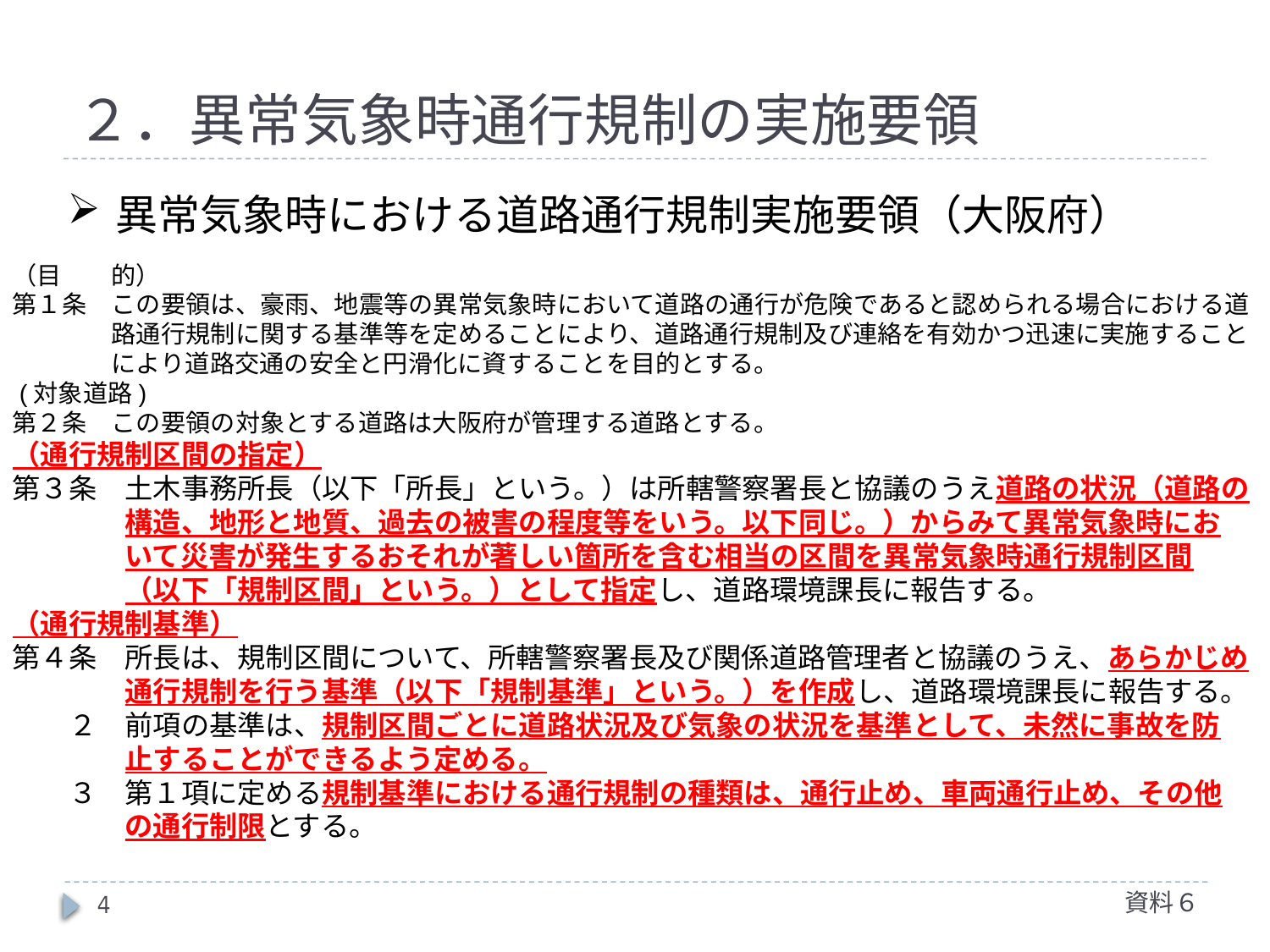

# ２．異常気象時通行規制の実施要領
異常気象時における道路通行規制実施要領（大阪府）
（目　　的）
第１条　この要領は、豪雨、地震等の異常気象時において道路の通行が危険であると認められる場合における道
　　　　路通行規制に関する基準等を定めることにより、道路通行規制及び連絡を有効かつ迅速に実施すること
　　　　により道路交通の安全と円滑化に資することを目的とする。
 (対象道路)
第２条　この要領の対象とする道路は大阪府が管理する道路とする。
（通行規制区間の指定）
第３条　土木事務所長（以下「所長」という。）は所轄警察署長と協議のうえ道路の状況（道路の
　　　　構造、地形と地質、過去の被害の程度等をいう。以下同じ。）からみて異常気象時にお
　　　　いて災害が発生するおそれが著しい箇所を含む相当の区間を異常気象時通行規制区間
　　　　（以下「規制区間」という。）として指定し、道路環境課長に報告する。
（通行規制基準）
第４条　所長は、規制区間について、所轄警察署長及び関係道路管理者と協議のうえ、あらかじめ
　　　　通行規制を行う基準（以下「規制基準」という。）を作成し、道路環境課長に報告する。
　　２　前項の基準は、規制区間ごとに道路状況及び気象の状況を基準として、未然に事故を防
　　　　止することができるよう定める。
　　３　第１項に定める規制基準における通行規制の種類は、通行止め、車両通行止め、その他
　　　　の通行制限とする。
資料６
4